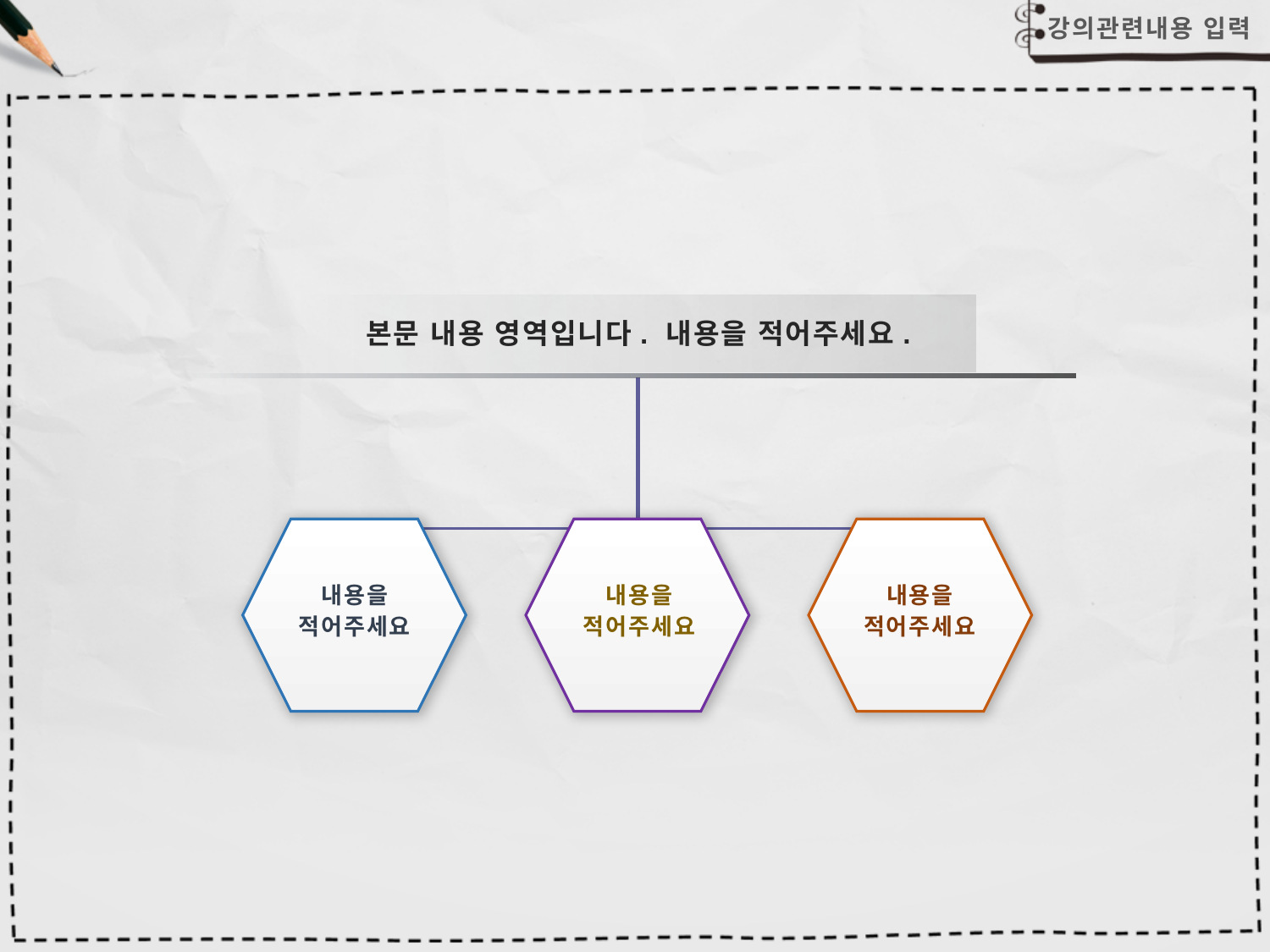

#
강의관련내용 입력

본문 내용 영역입니다. 내용을 적어주세요.

내용을
적어주세요
내용을
적어주세요
내용을
적어주세요